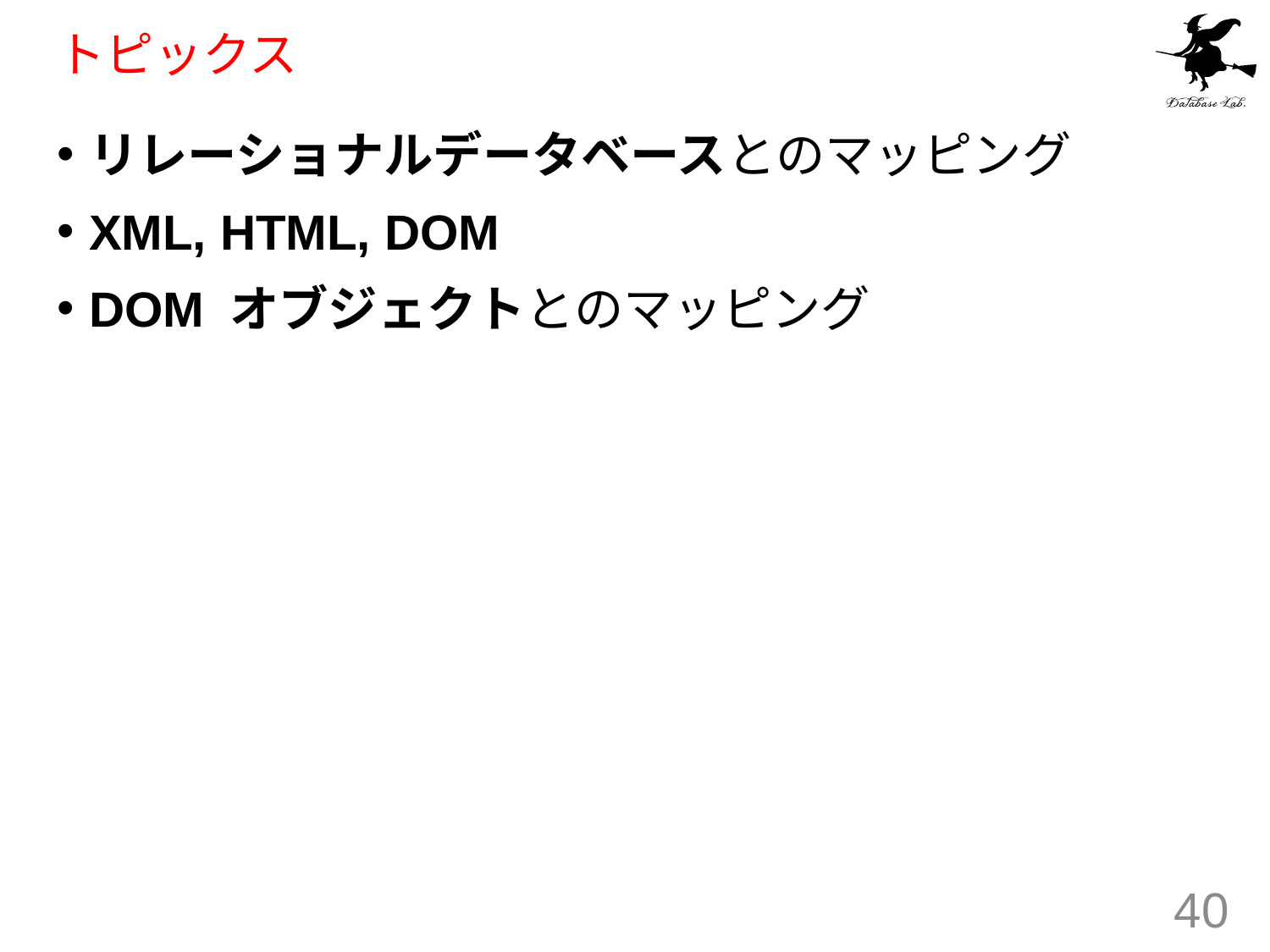

# トピックス
リレーショナルデータベースとのマッピング
XML, HTML, DOM
DOM オブジェクトとのマッピング

40